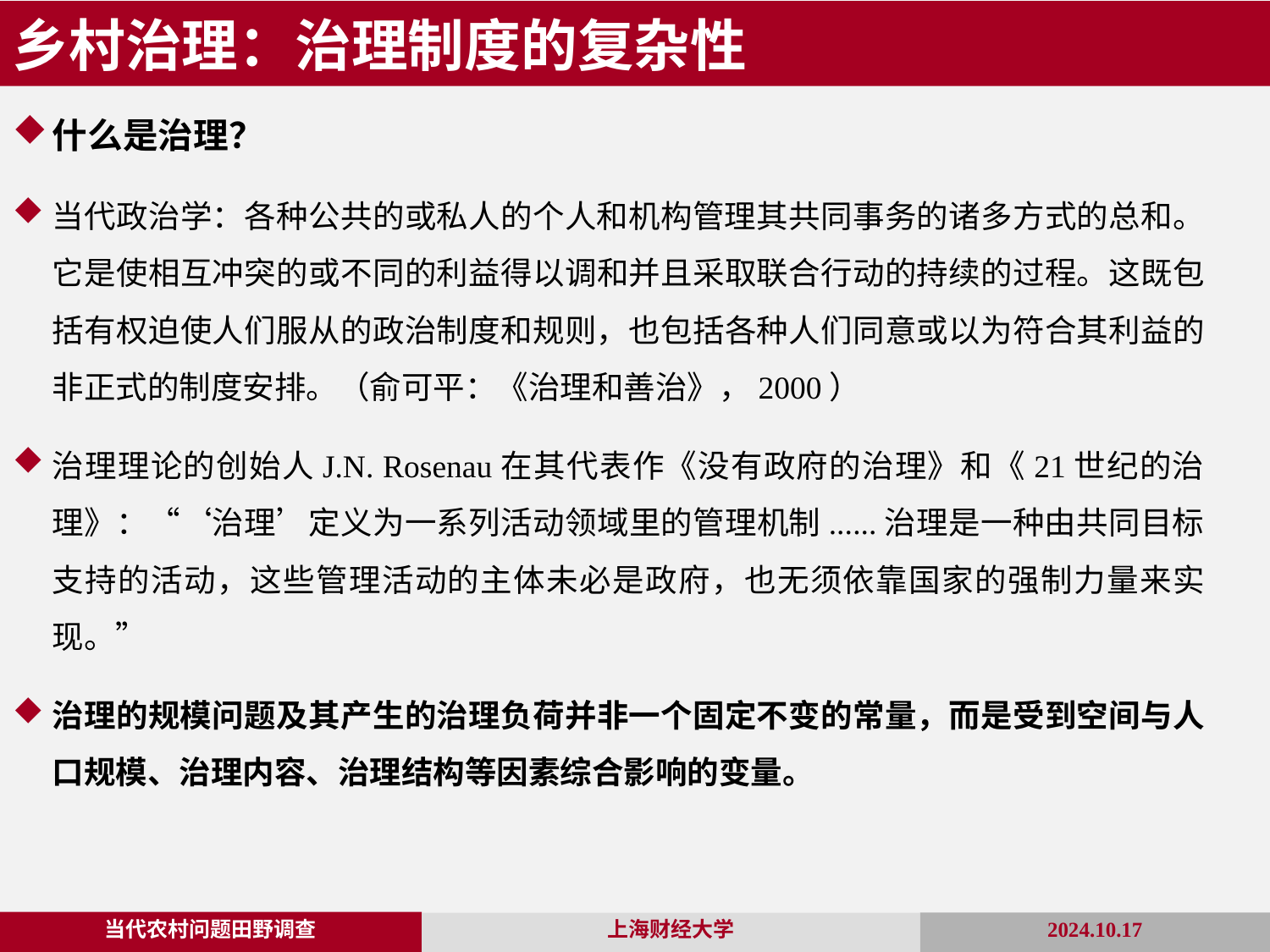

乡村治理：治理制度的复杂性
什么是治理？
当代政治学：各种公共的或私人的个人和机构管理其共同事务的诸多方式的总和。它是使相互冲突的或不同的利益得以调和并且采取联合行动的持续的过程。这既包括有权迫使人们服从的政治制度和规则，也包括各种人们同意或以为符合其利益的非正式的制度安排。（俞可平：《治理和善治》，2000）
治理理论的创始人J.N. Rosenau在其代表作《没有政府的治理》和《21世纪的治理》：“‘治理’定义为一系列活动领域里的管理机制......治理是一种由共同目标支持的活动，这些管理活动的主体未必是政府，也无须依靠国家的强制力量来实现。”
治理的规模问题及其产生的治理负荷并非一个固定不变的常量，而是受到空间与人口规模、治理内容、治理结构等因素综合影响的变量。

当代农村问题田野调查
2024.10.17
上海财经大学